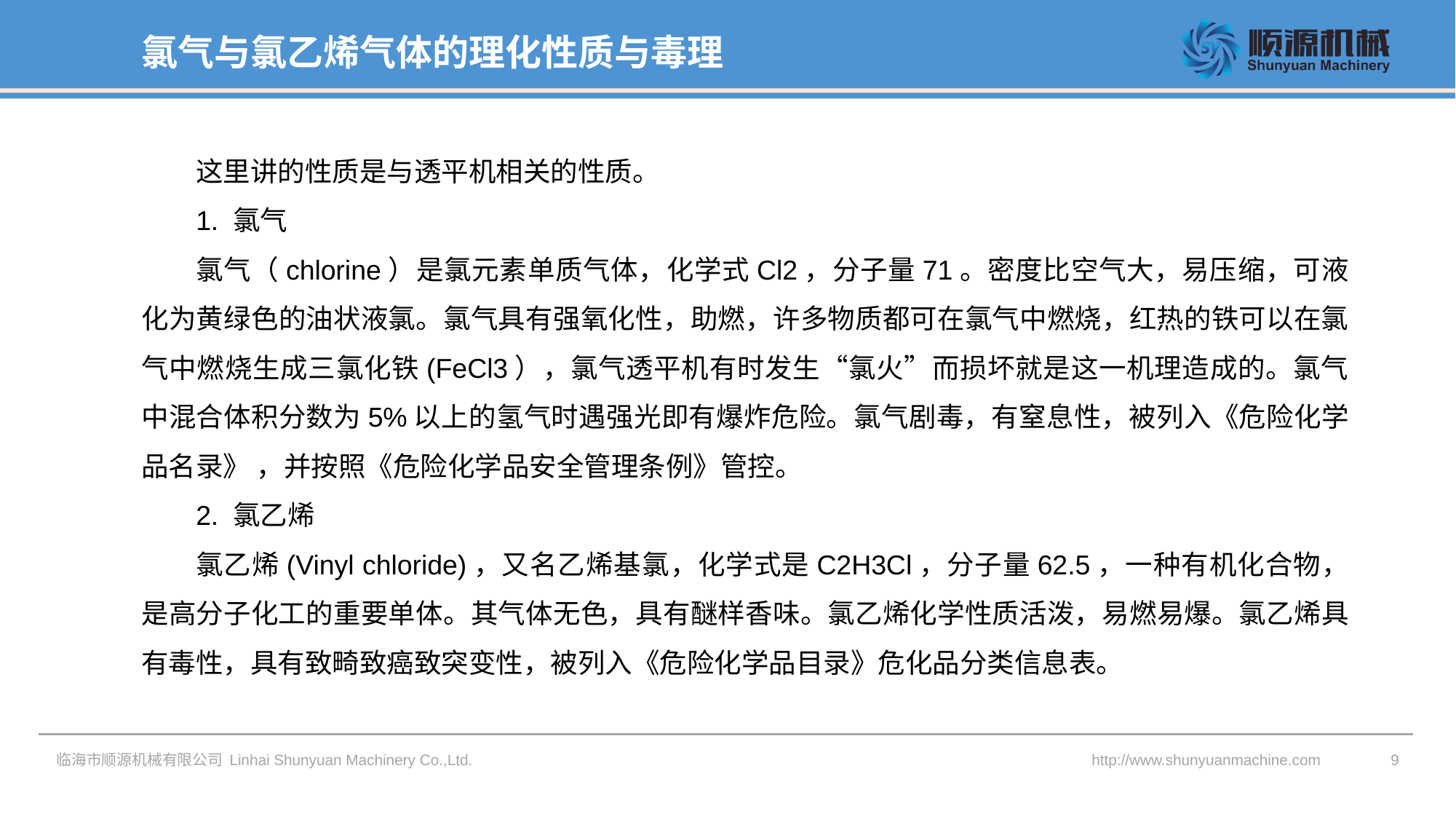

氯气与氯乙烯气体的理化性质与毒理
这里讲的性质是与透平机相关的性质。
1. 氯气
氯气（chlorine）是氯元素单质气体，化学式Cl2，分子量71。密度比空气大，易压缩，可液化为黄绿色的油状液氯。氯气具有强氧化性，助燃，许多物质都可在氯气中燃烧，红热的铁可以在氯气中燃烧生成三氯化铁(FeCl3），氯气透平机有时发生“氯火”而损坏就是这一机理造成的。氯气中混合体积分数为5%以上的氢气时遇强光即有爆炸危险。氯气剧毒，有窒息性，被列入《危险化学品名录》 ，并按照《危险化学品安全管理条例》管控。
2. 氯乙烯
氯乙烯(Vinyl chloride)，又名乙烯基氯，化学式是C2H3Cl，分子量62.5，一种有机化合物，是高分子化工的重要单体。其气体无色，具有醚样香味。氯乙烯化学性质活泼，易燃易爆。氯乙烯具有毒性，具有致畸致癌致突变性，被列入《危险化学品目录》危化品分类信息表。